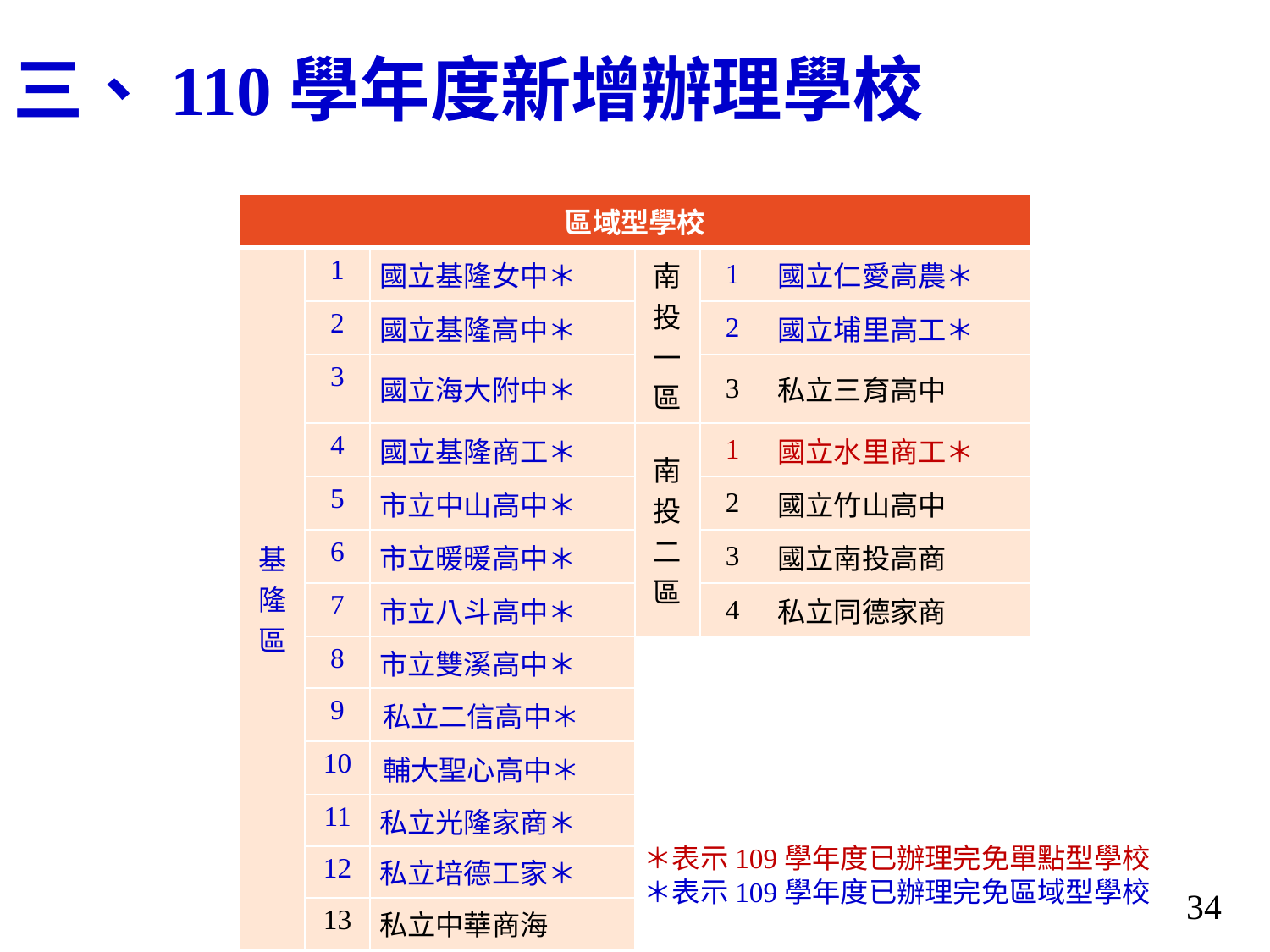

# 三、110學年度新增辦理學校
| 區域型學校 |  |  |  |  |  |
| --- | --- | --- | --- | --- | --- |
| 基隆區 | 1 | 國立基隆女中＊ | 南投一區 | 1 | 國立仁愛高農＊ |
|  | 2 | 國立基隆高中＊ |  | 2 | 國立埔里高工＊ |
|  | 3 | 國立海大附中＊ |  | 3 | 私立三育高中 |
|  | 4 | 國立基隆商工＊ | 南投二區 | 1 | 國立水里商工＊ |
|  | 5 | 市立中山高中＊ |  | 2 | 國立竹山高中 |
|  | 6 | 市立暖暖高中＊ |  | 3 | 國立南投高商 |
|  | 7 | 市立八斗高中＊ |  | 4 | 私立同德家商 |
|  | 8 | 市立雙溪高中＊ |  |  |  |
|  | 9 | 私立二信高中＊ |  |  |  |
|  | 10 | 輔大聖心高中＊ |  |  |  |
|  | 11 | 私立光隆家商＊ |  |  |  |
|  | 12 | 私立培德工家＊ |  |  |  |
|  | 13 | 私立中華商海 |  |  |  |
＊表示109學年度已辦理完免單點型學校
＊表示109學年度已辦理完免區域型學校
34